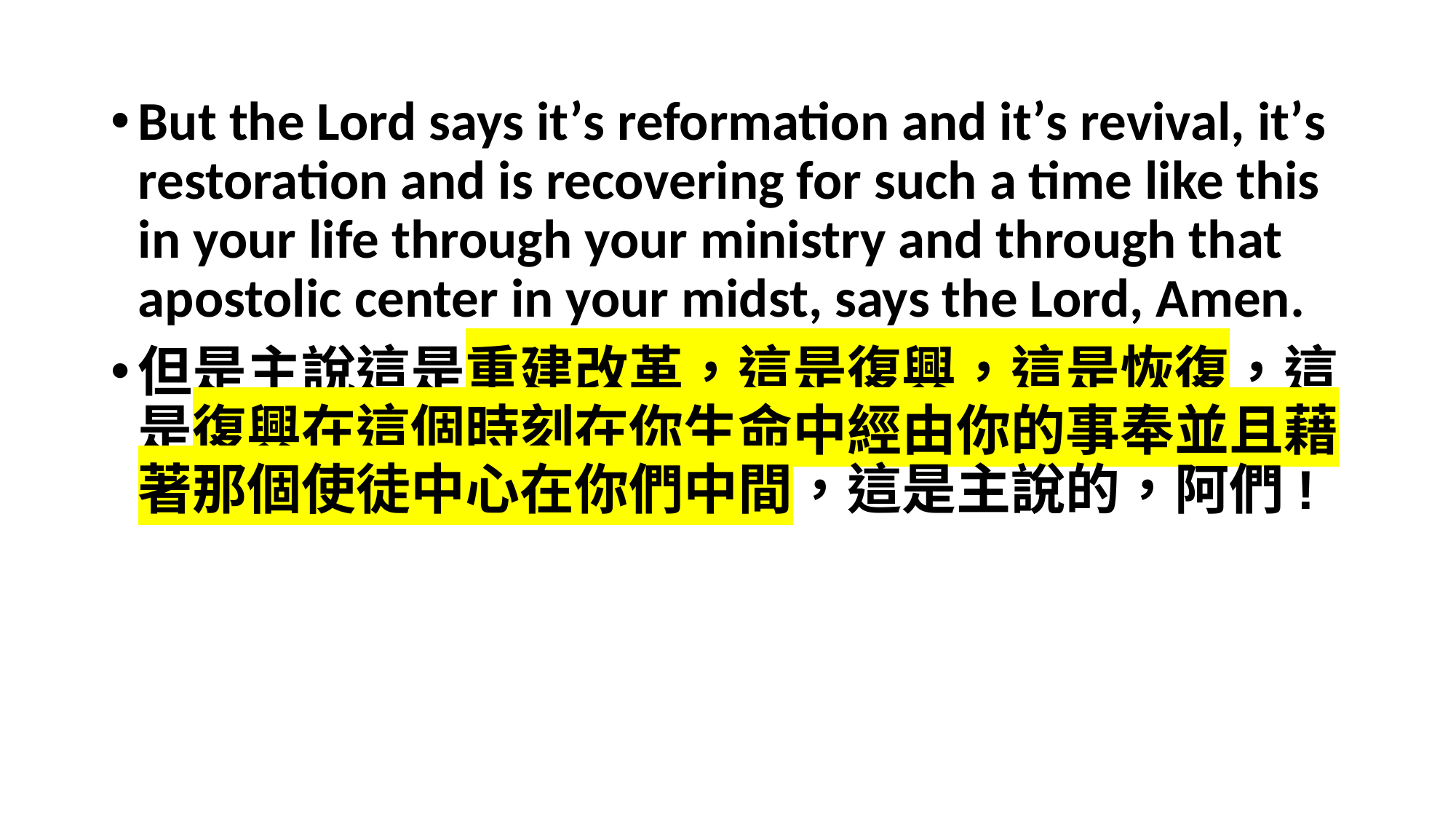

But the Lord says it’s reformation and it’s revival, it’s restoration and is recovering for such a time like this in your life through your ministry and through that apostolic center in your midst, says the Lord, Amen.
但是主說這是重建改革，這是復興，這是恢復，這是復興在這個時刻在你生命中經由你的事奉並且藉著那個使徒中心在你們中間，這是主說的，阿們!